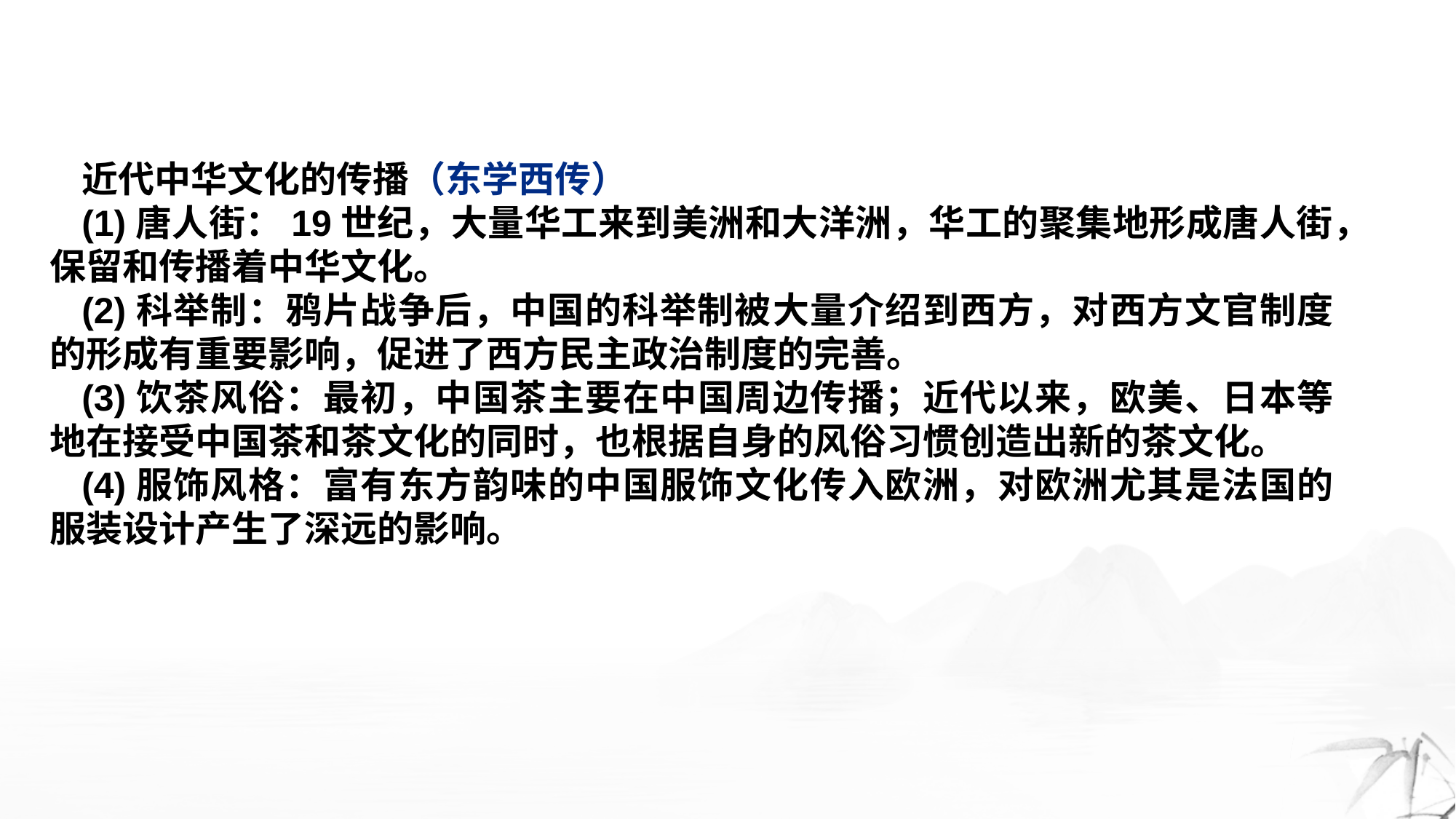

近代中华文化的传播（东学西传）
(1)唐人街：19世纪，大量华工来到美洲和大洋洲，华工的聚集地形成唐人街，保留和传播着中华文化。
(2)科举制：鸦片战争后，中国的科举制被大量介绍到西方，对西方文官制度的形成有重要影响，促进了西方民主政治制度的完善。
(3)饮茶风俗：最初，中国茶主要在中国周边传播；近代以来，欧美、日本等地在接受中国茶和茶文化的同时，也根据自身的风俗习惯创造出新的茶文化。
(4)服饰风格：富有东方韵味的中国服饰文化传入欧洲，对欧洲尤其是法国的服装设计产生了深远的影响。